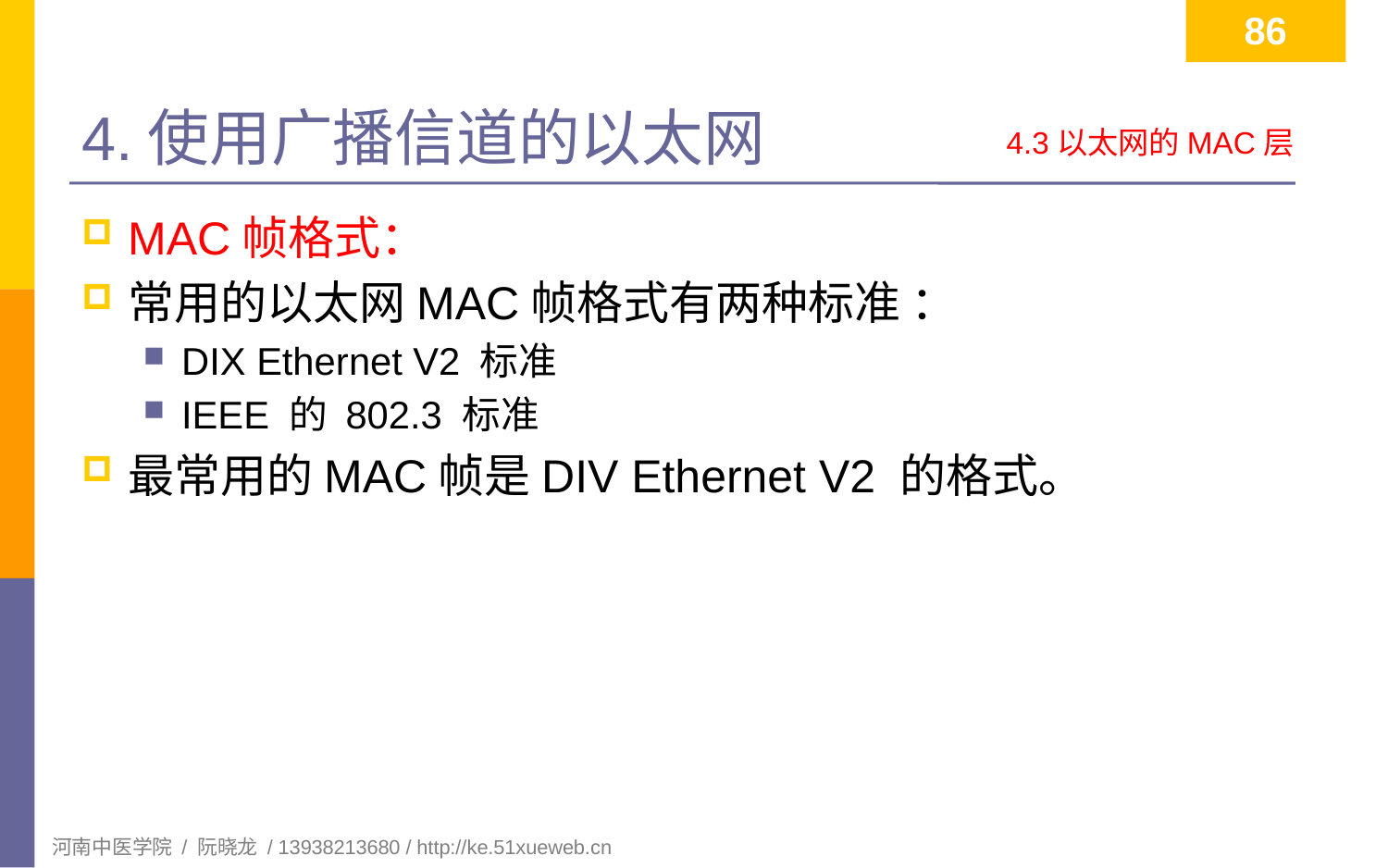

86
# 4.使用广播信道的以太网
4.3以太网的MAC层
MAC帧格式：
常用的以太网MAC帧格式有两种标准 ：
DIX Ethernet V2 标准
IEEE 的 802.3 标准
最常用的MAC帧是DIV Ethernet V2 的格式。